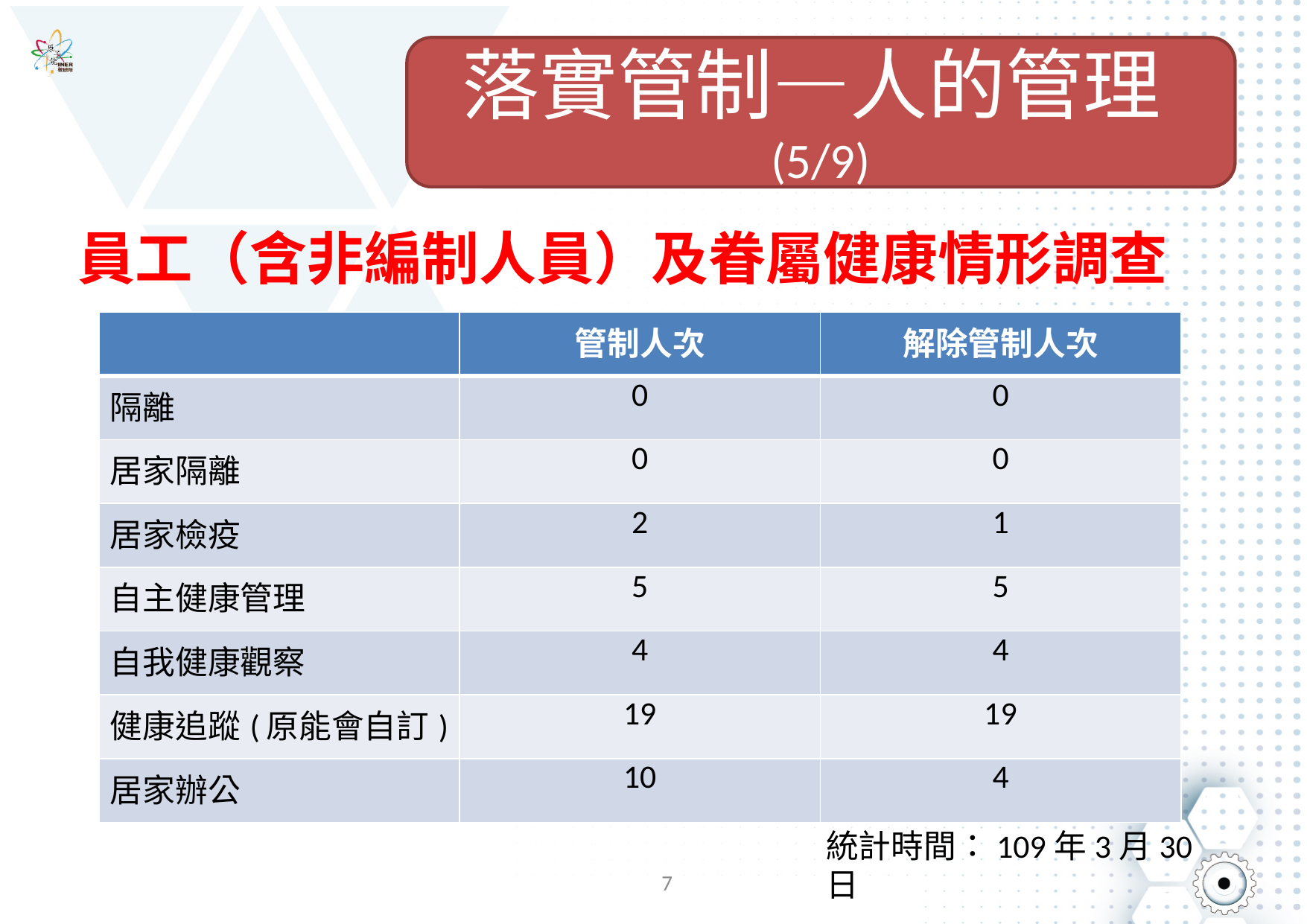

#
落實管制—人的管理(5/9)
落實管制—人的管理
員工（含非編制人員）及眷屬健康情形調查
|  | 管制人次 | 解除管制人次 |
| --- | --- | --- |
| 隔離 | 0 | 0 |
| 居家隔離 | 0 | 0 |
| 居家檢疫 | 2 | 1 |
| 自主健康管理 | 5 | 5 |
| 自我健康觀察 | 4 | 4 |
| 健康追蹤(原能會自訂) | 19 | 19 |
| 居家辦公 | 10 | 4 |
統計時間：109年3月30日
7